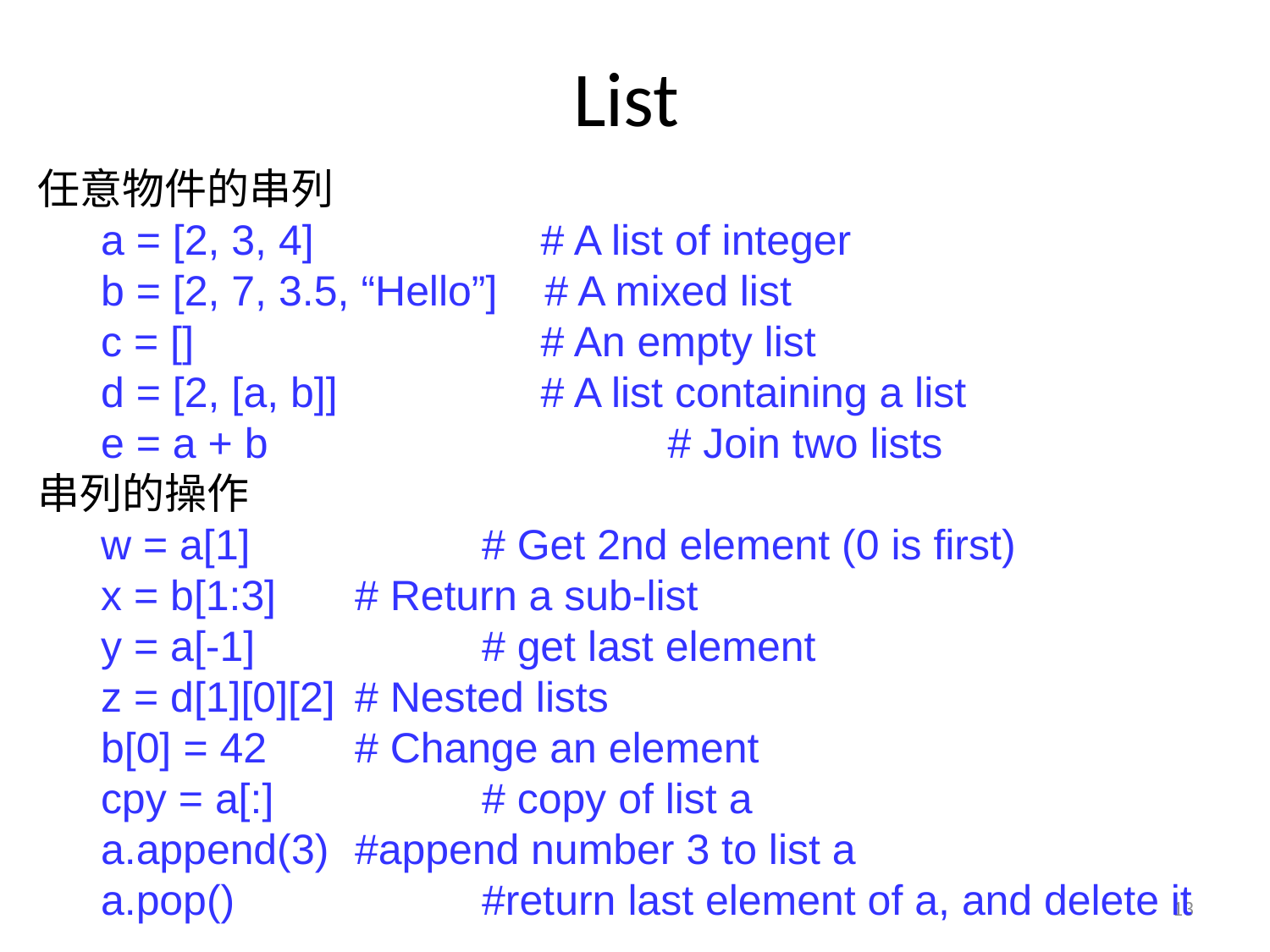

# List
任意物件的串列
a = [2, 3, 4]		     # A list of integer
b = [2, 7, 3.5, “Hello”]    # A mixed list
c = []			     # An empty list
d = [2, [a, b]]		     # A list containing a list
e = a + b			     # Join two lists
串列的操作
w = a[1] 		# Get 2nd element (0 is first)
x = b[1:3] 	# Return a sub-list
y = a[-1]		# get last element
z = d[1][0][2] 	# Nested lists
b[0] = 42 	# Change an element
cpy = a[:]		# copy of list a
a.append(3)	#append number 3 to list a
a.pop()		#return last element of a, and delete it
13